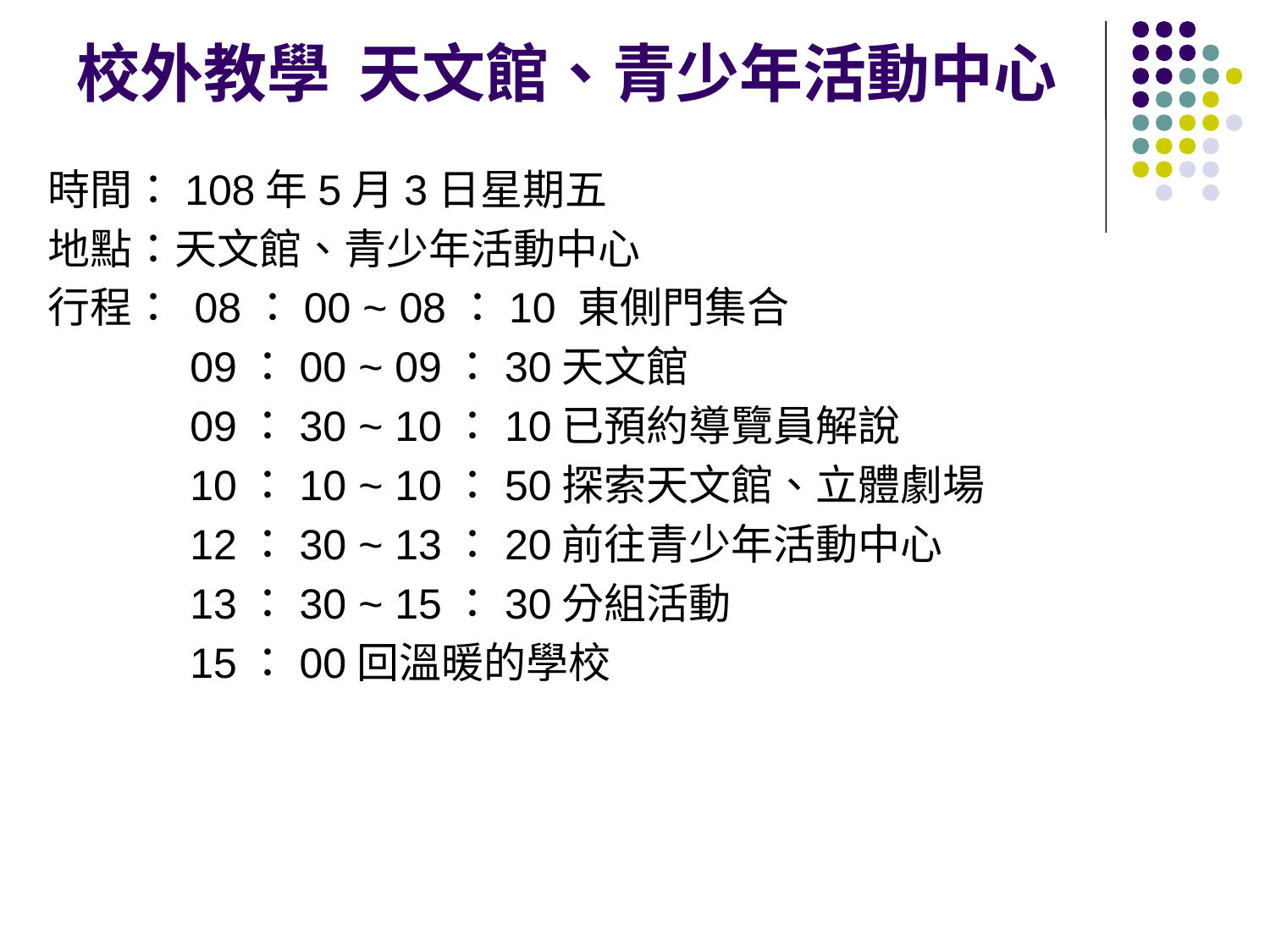

# 校外教學  天文館、青少年活動中心
時間：108年5月3日星期五
地點：天文館、青少年活動中心
行程： 08：00 ~ 08：10 東側門集合
            09：00 ~ 09：30天文館
            09：30 ~ 10：10已預約導覽員解說
            10：10 ~ 10：50探索天文館、立體劇場
            12：30 ~ 13：20前往青少年活動中心
            13：30 ~ 15：30分組活動
            15：00回溫暖的學校